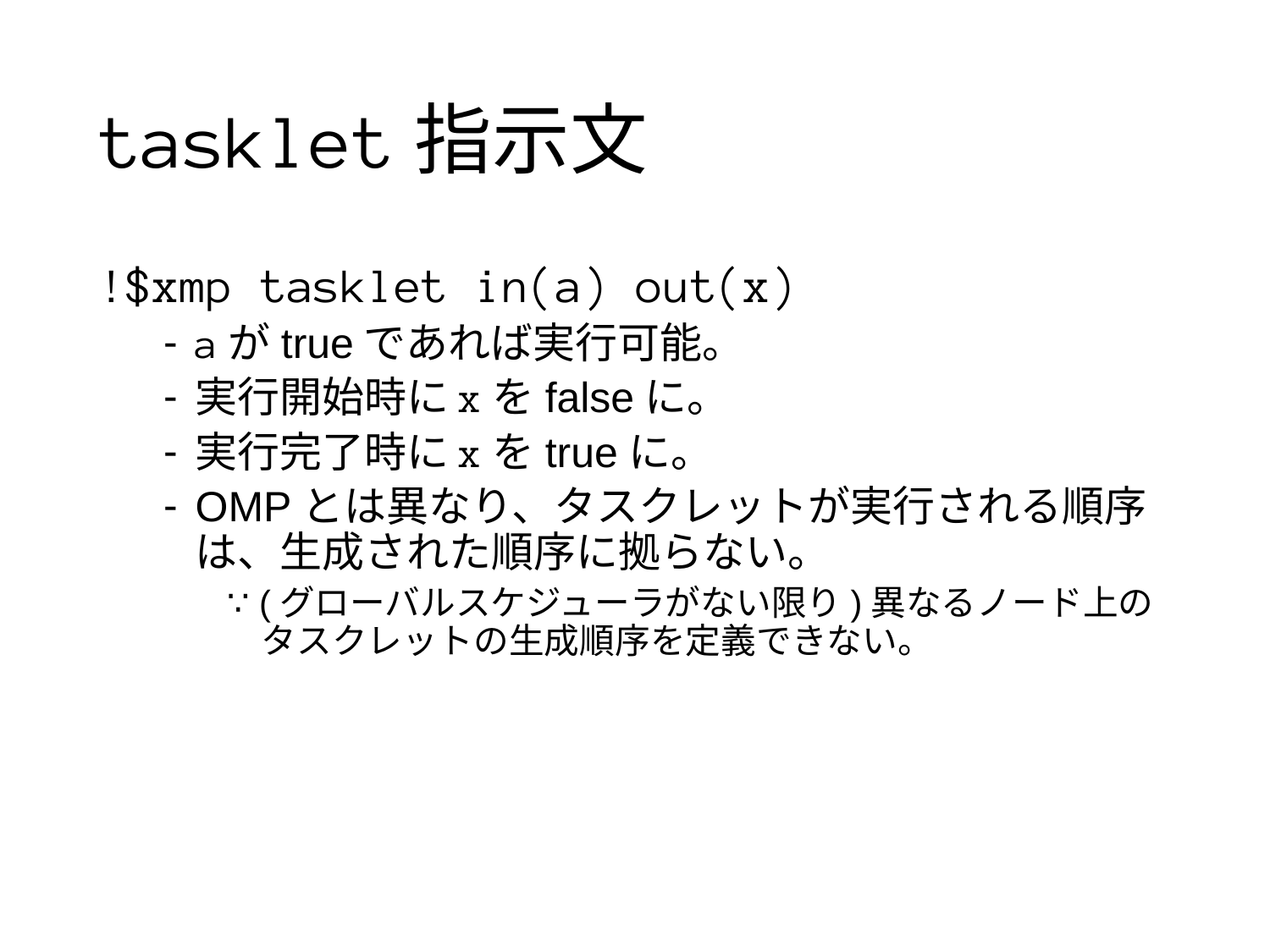

# tasklet指示文
!$xmp tasklet in(a) out(x)
aがtrueであれば実行可能。
実行開始時にxをfalseに。
実行完了時にxをtrueに。
OMPとは異なり、タスクレットが実行される順序は、生成された順序に拠らない。
∵ (グローバルスケジューラがない限り)異なるノード上のタスクレットの生成順序を定義できない。